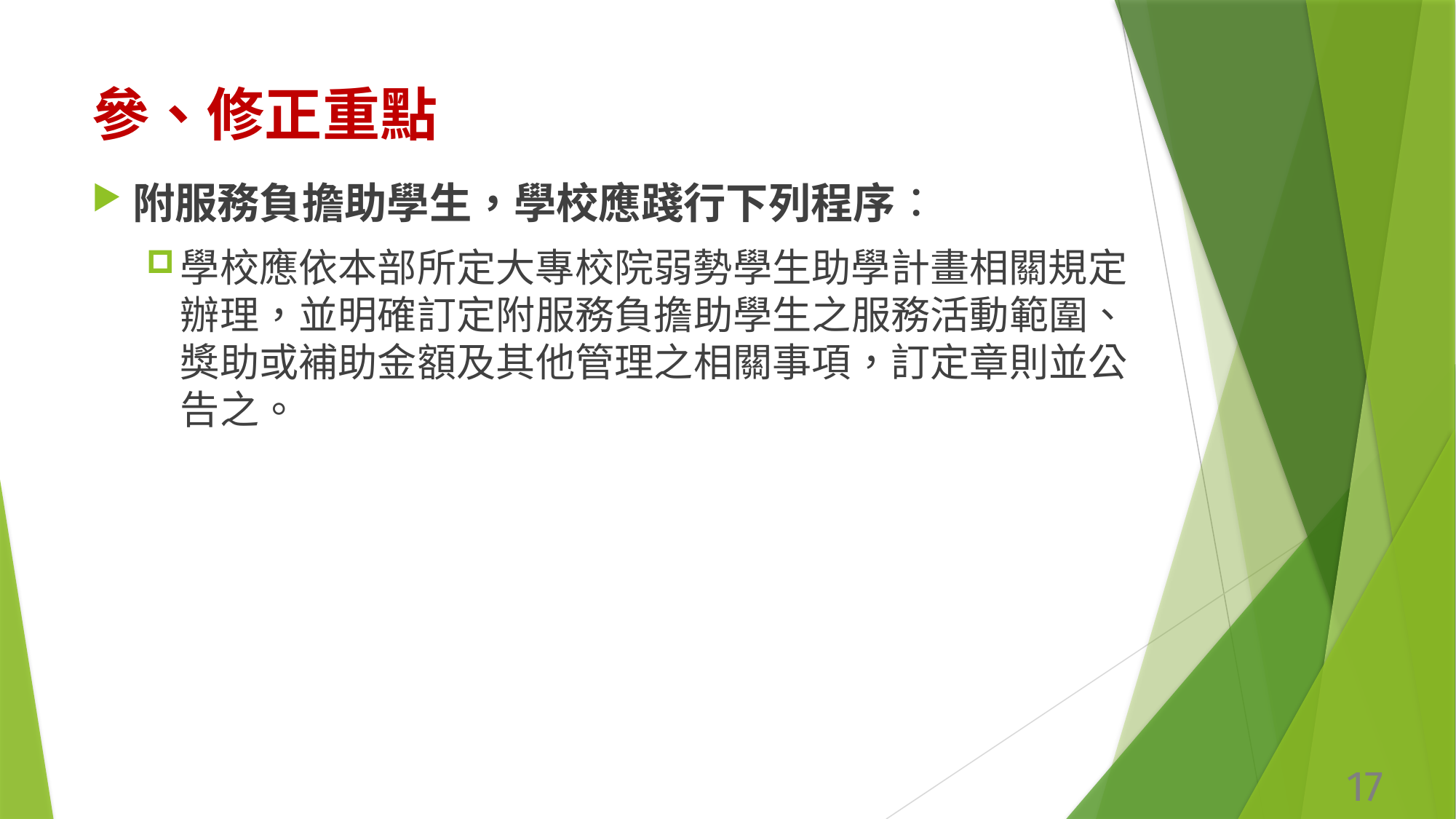

# 參、修正重點
附服務負擔助學生，學校應踐行下列程序：
學校應依本部所定大專校院弱勢學生助學計畫相關規定辦理，並明確訂定附服務負擔助學生之服務活動範圍、獎助或補助金額及其他管理之相關事項，訂定章則並公告之。
17